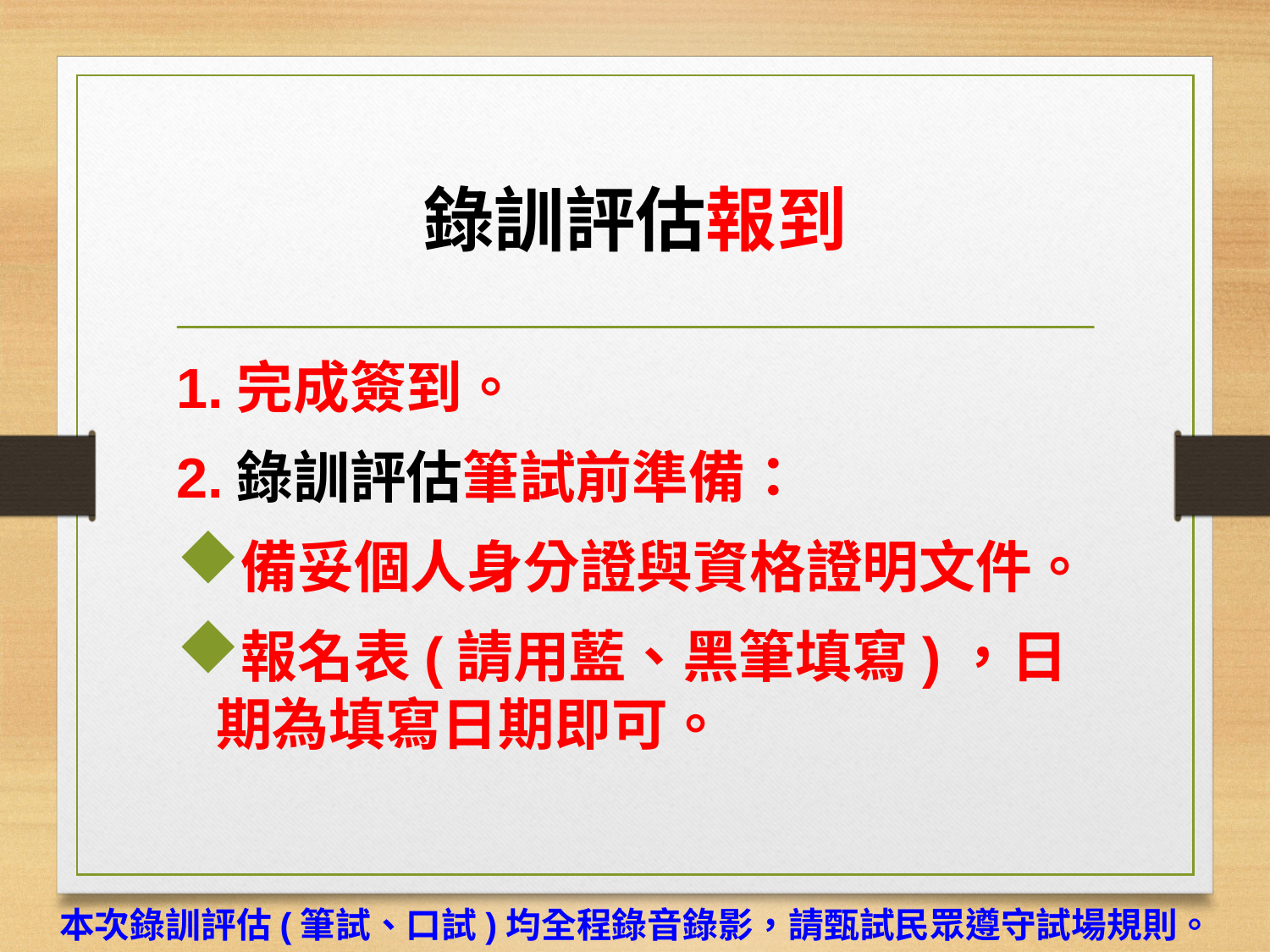

# 錄訓評估報到
1.完成簽到。
2.錄訓評估筆試前準備：
備妥個人身分證與資格證明文件。
報名表(請用藍、黑筆填寫)，日期為填寫日期即可。
本次錄訓評估(筆試、口試)均全程錄音錄影，請甄試民眾遵守試場規則。